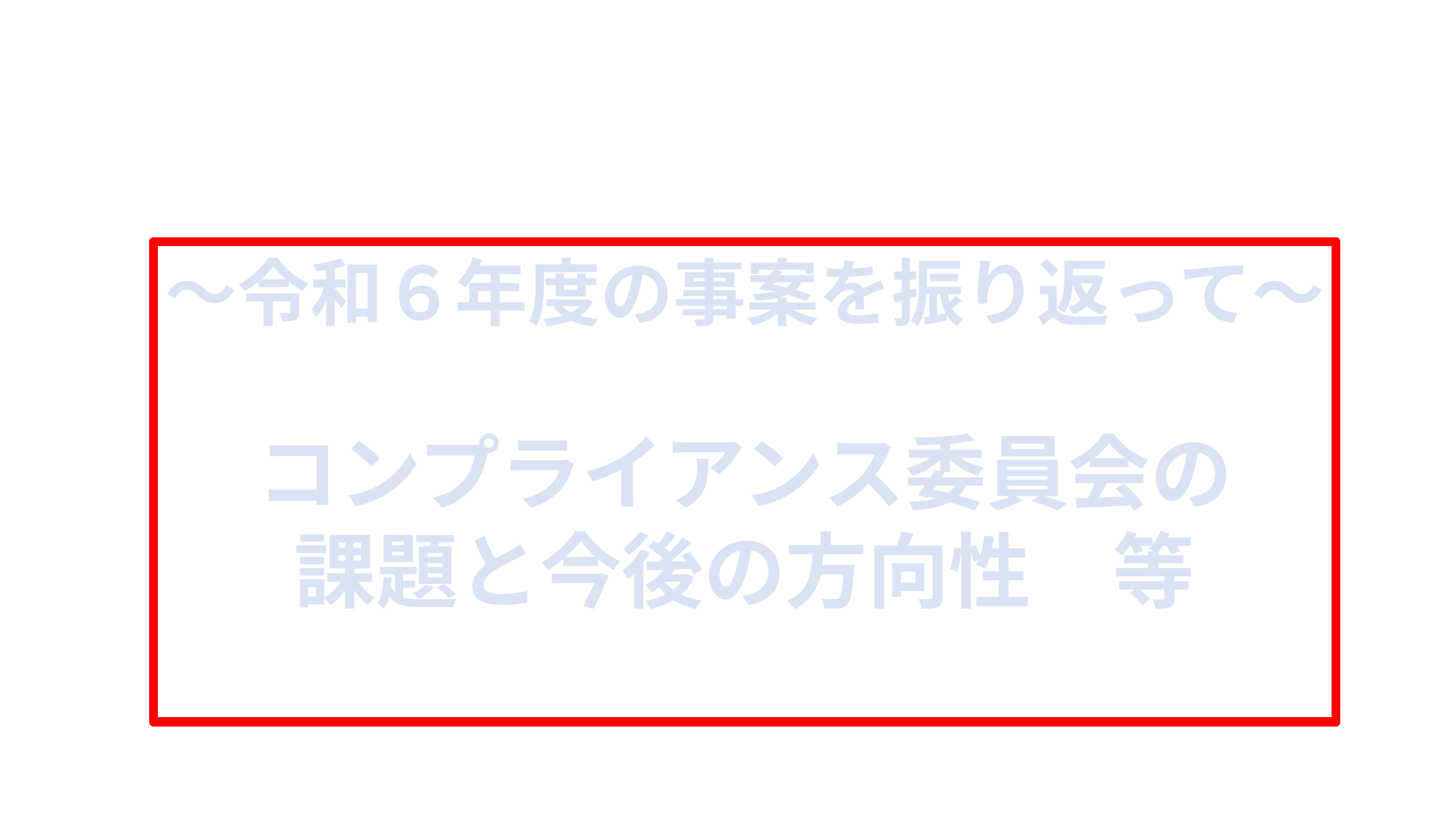

～令和６年度の事案を振り返って～

コンプライアンス委員会の
課題と今後の方向性　等